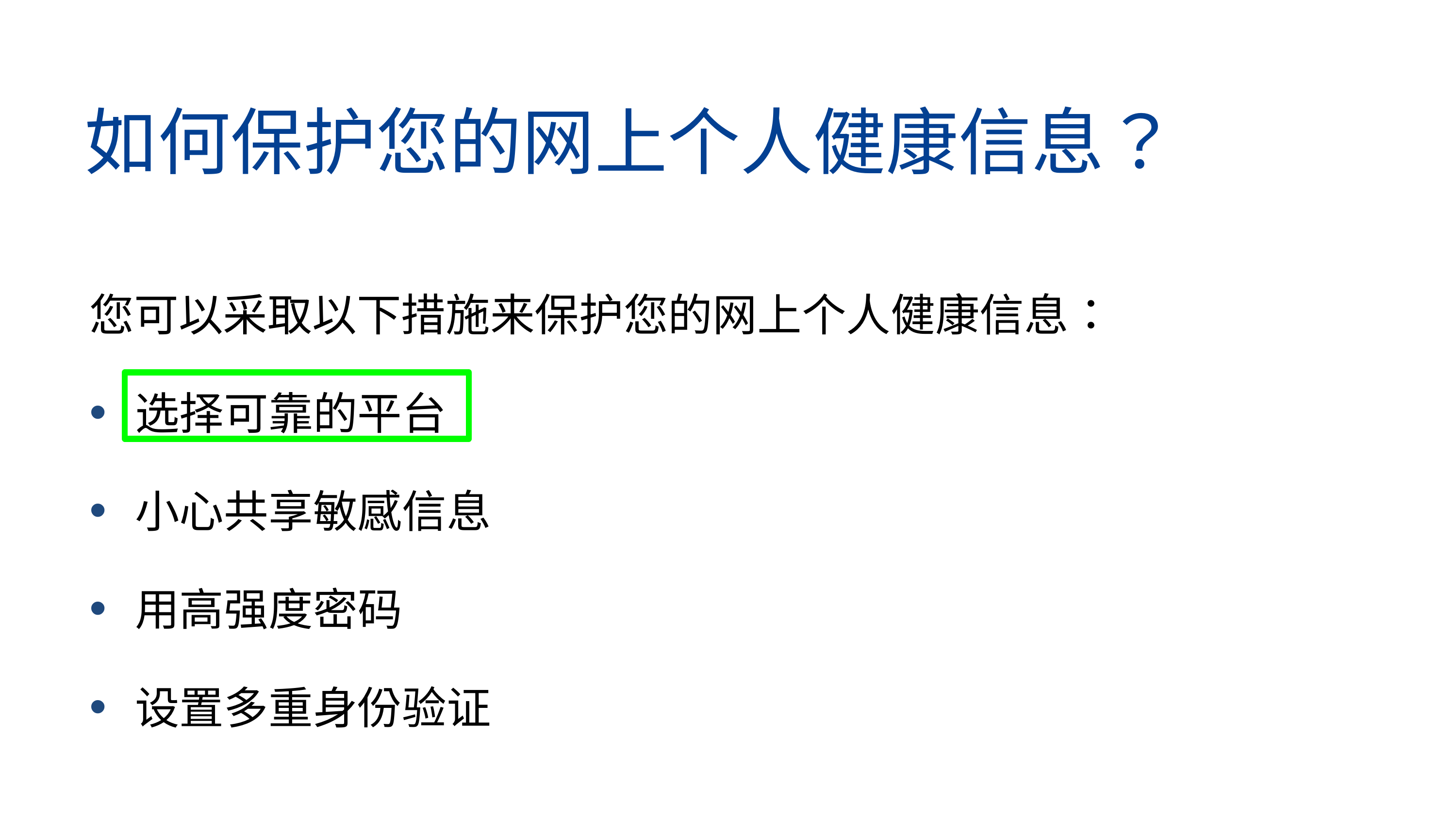

如何保护您的网上个人健康信息？
您可以采取以下措施来保护您的网上个人健康信息：
选择可靠的平台
小心共享敏感信息
用高强度密码
设置多重身份验证